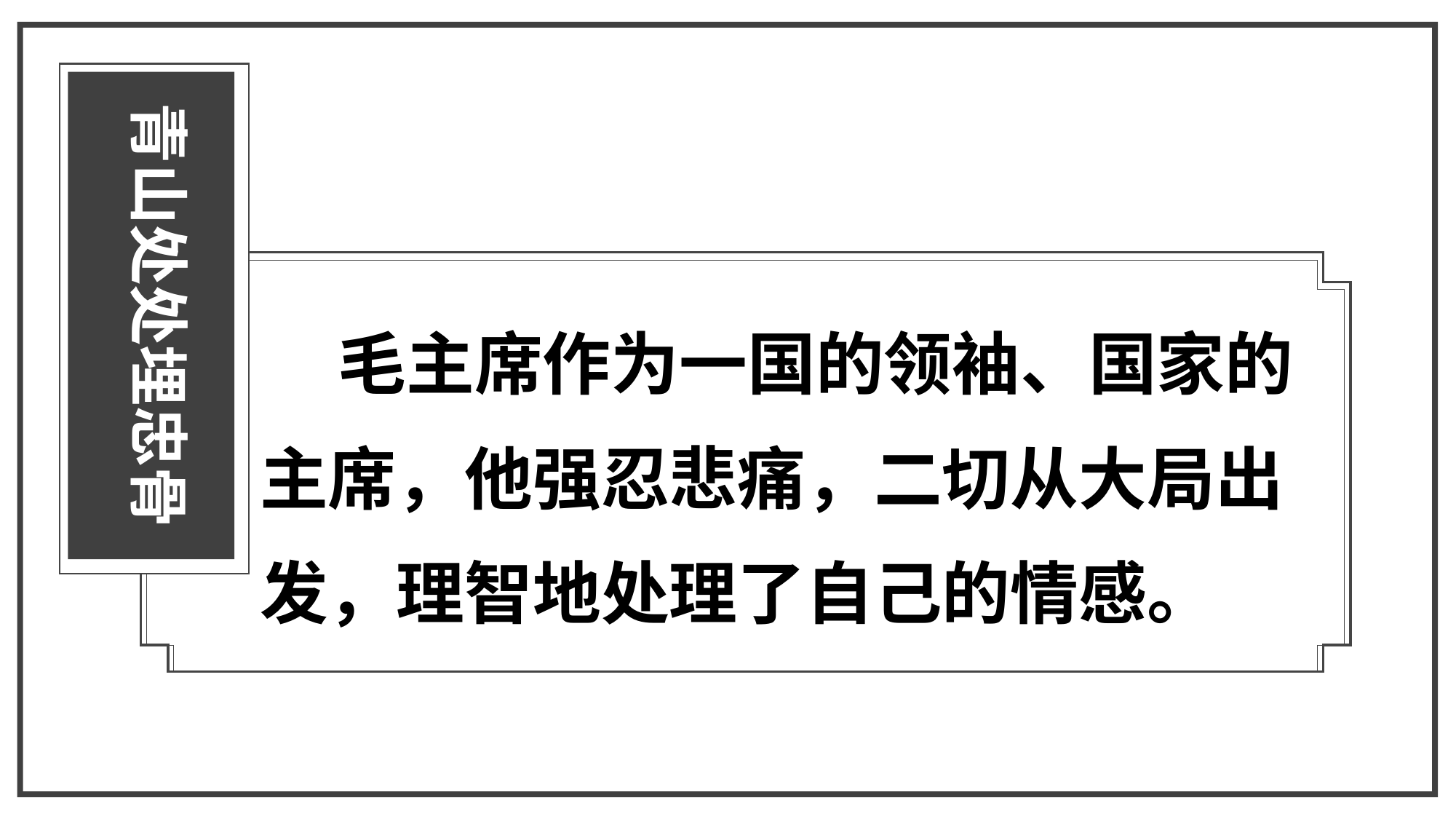

青山处处埋忠骨

    毛主席作为一国的领袖、国家的主席，他强忍悲痛，二切从大局出发，理智地处理了自己的情感。